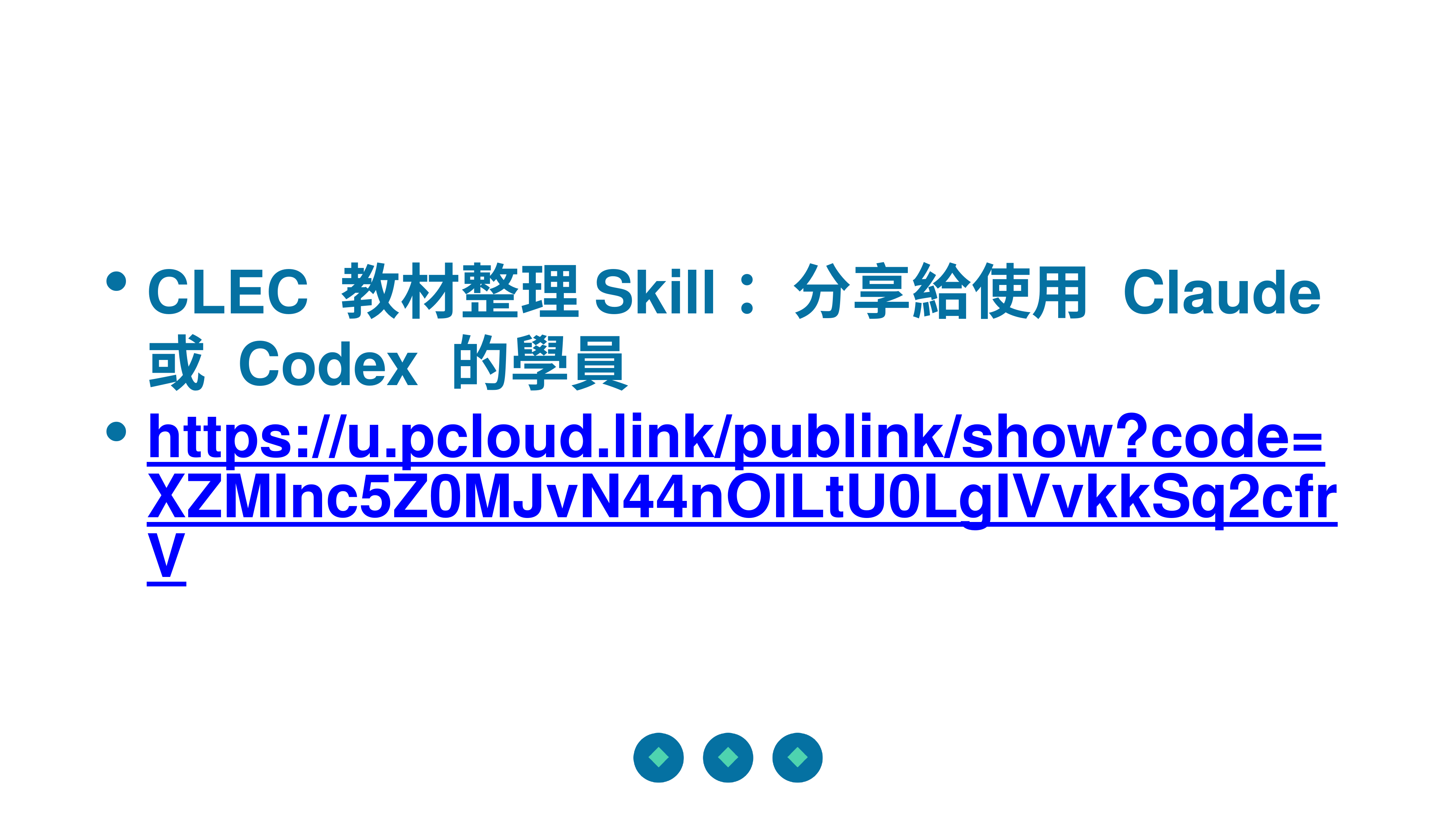

CLEC 教材整理Skill：分享給使用 Claude 或 Codex 的學員
https://u.pcloud.link/publink/show?code=XZMInc5Z0MJvN44nOlLtU0LgIVvkkSq2cfrV